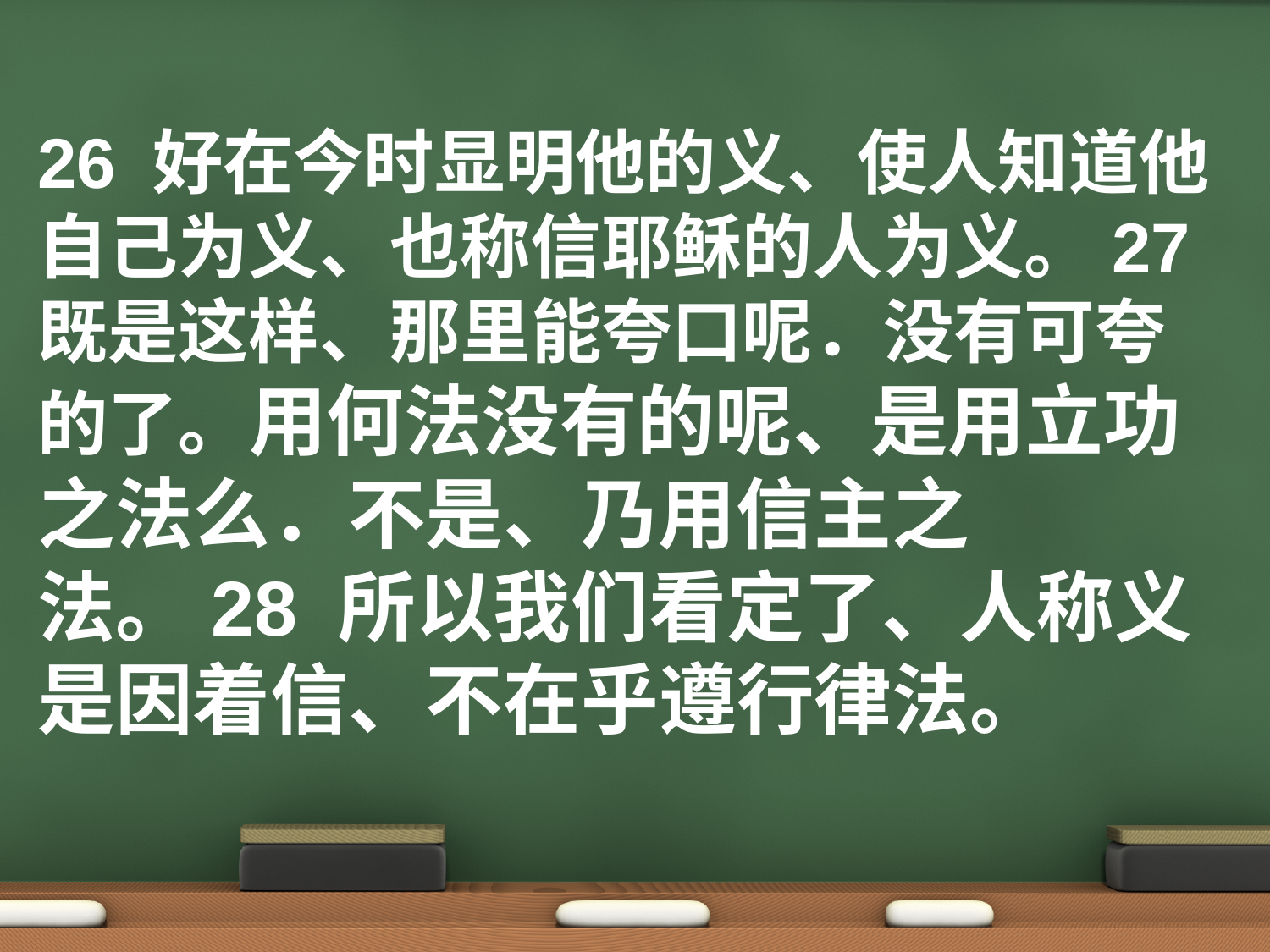

26 好在今时显明他的义、使人知道他自己为义、也称信耶稣的人为义。27 既是这样、那里能夸口呢．没有可夸的了。用何法没有的呢、是用立功之法么．不是、乃用信主之法。28 所以我们看定了、人称义是因着信、不在乎遵行律法。